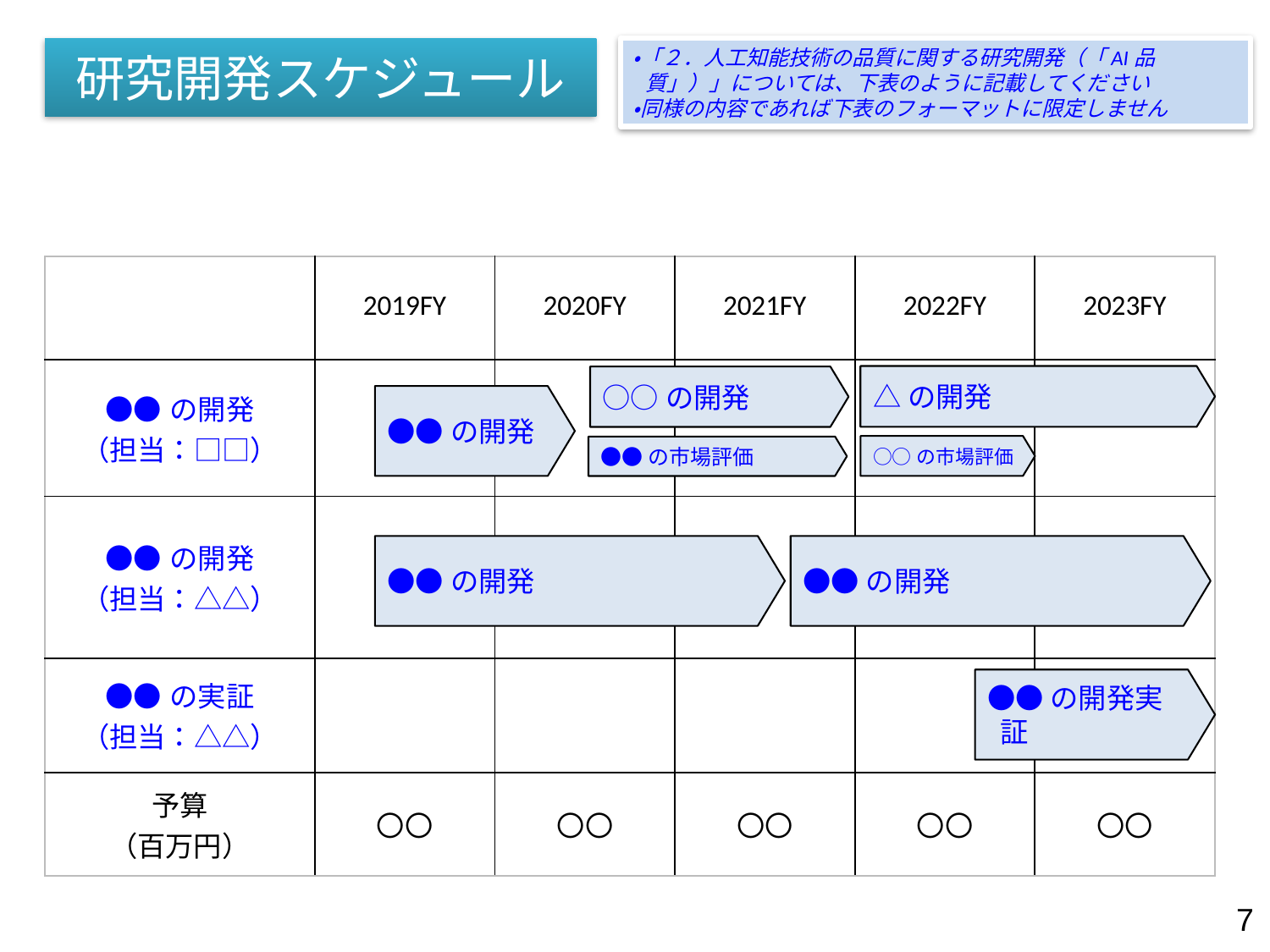

研究開発スケジュール
・「２．人工知能技術の品質に関する研究開発（「AI品質」）」については、下表のように記載してください
・同様の内容であれば下表のフォーマットに限定しません
|  | 2019FY | 2020FY | 2021FY | 2022FY | 2023FY |
| --- | --- | --- | --- | --- | --- |
| ●●の開発 （担当：□□） |  |  |  |  |  |
| ●●の開発 （担当：△△） |  |  |  |  |  |
| ●●の実証 （担当：△△） |  |  |  |  |  |
| 予算 （百万円） | 〇〇 | 〇〇 | 〇〇 | 〇〇 | 〇〇 |
△の開発
○○の開発
●●の開発
○○の市場評価
●●の市場評価
●●の開発
●●の開発
●●の開発実証
7